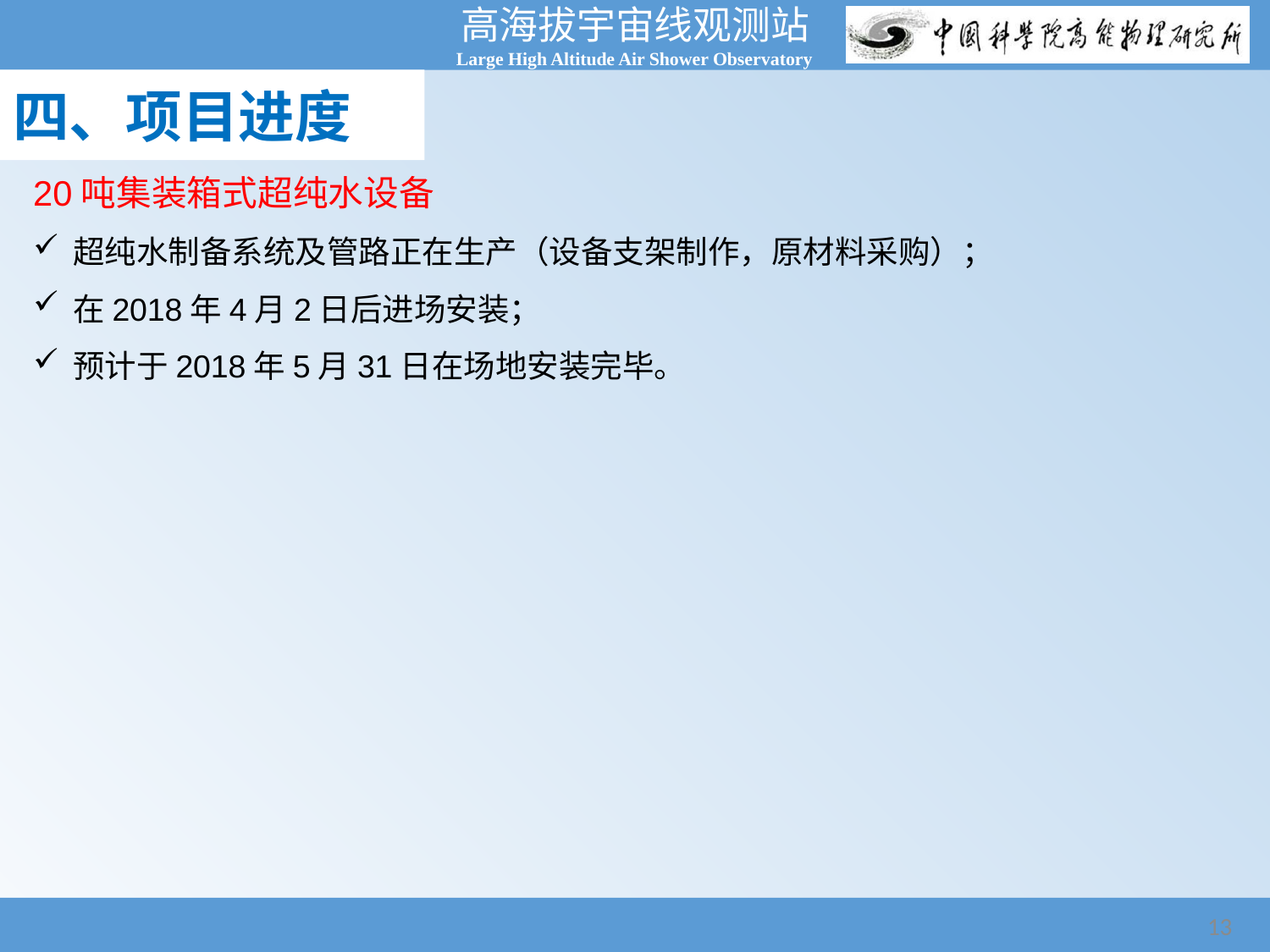

四、项目进度
20吨集装箱式超纯水设备
超纯水制备系统及管路正在生产（设备支架制作，原材料采购）；
在2018年4月2日后进场安装；
预计于2018年5月31日在场地安装完毕。

13